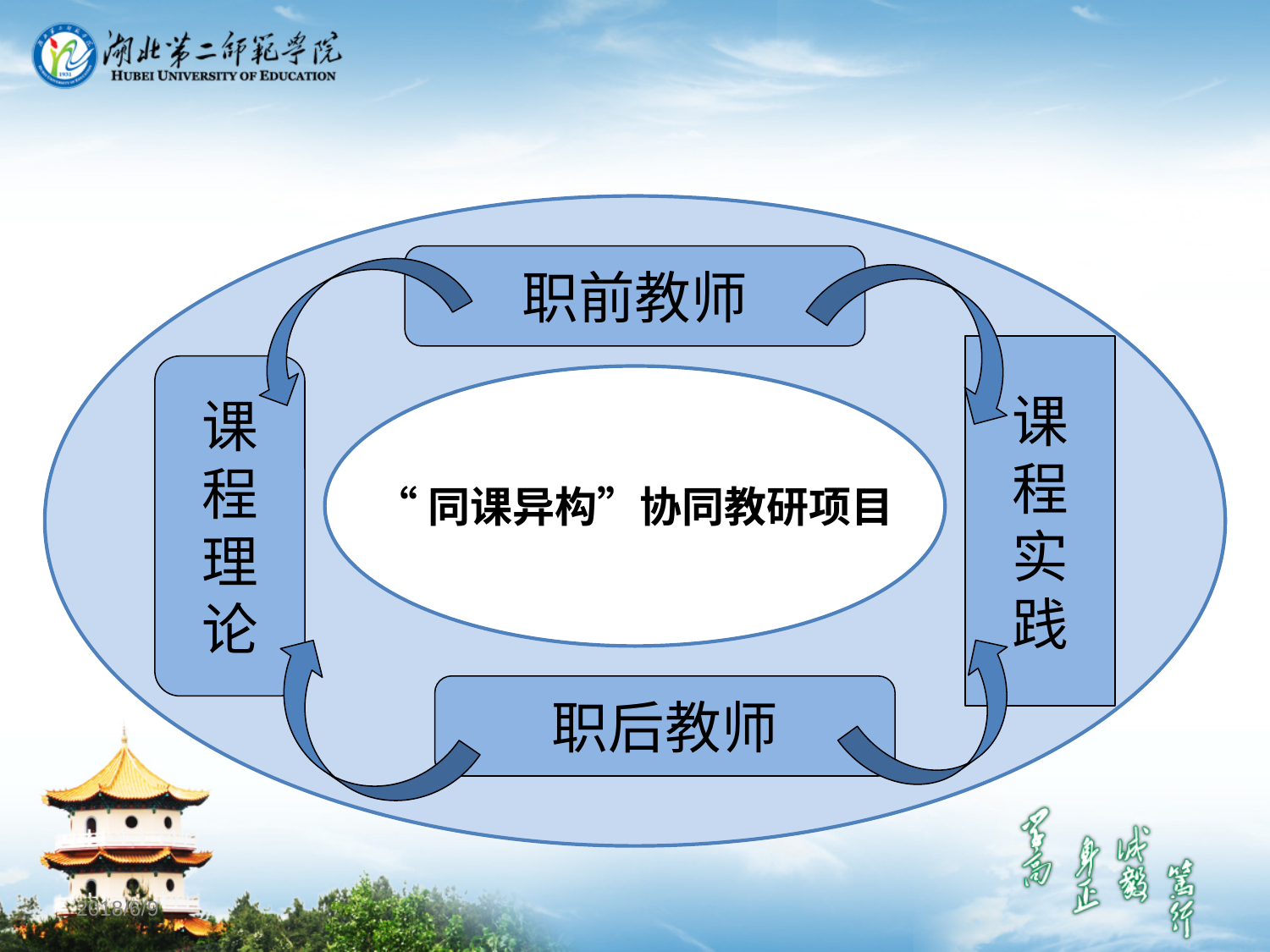

职前教师
课
程
实
践
课
程
理
论
“同课异构”协同教研项目

职后教师
2018/6/9